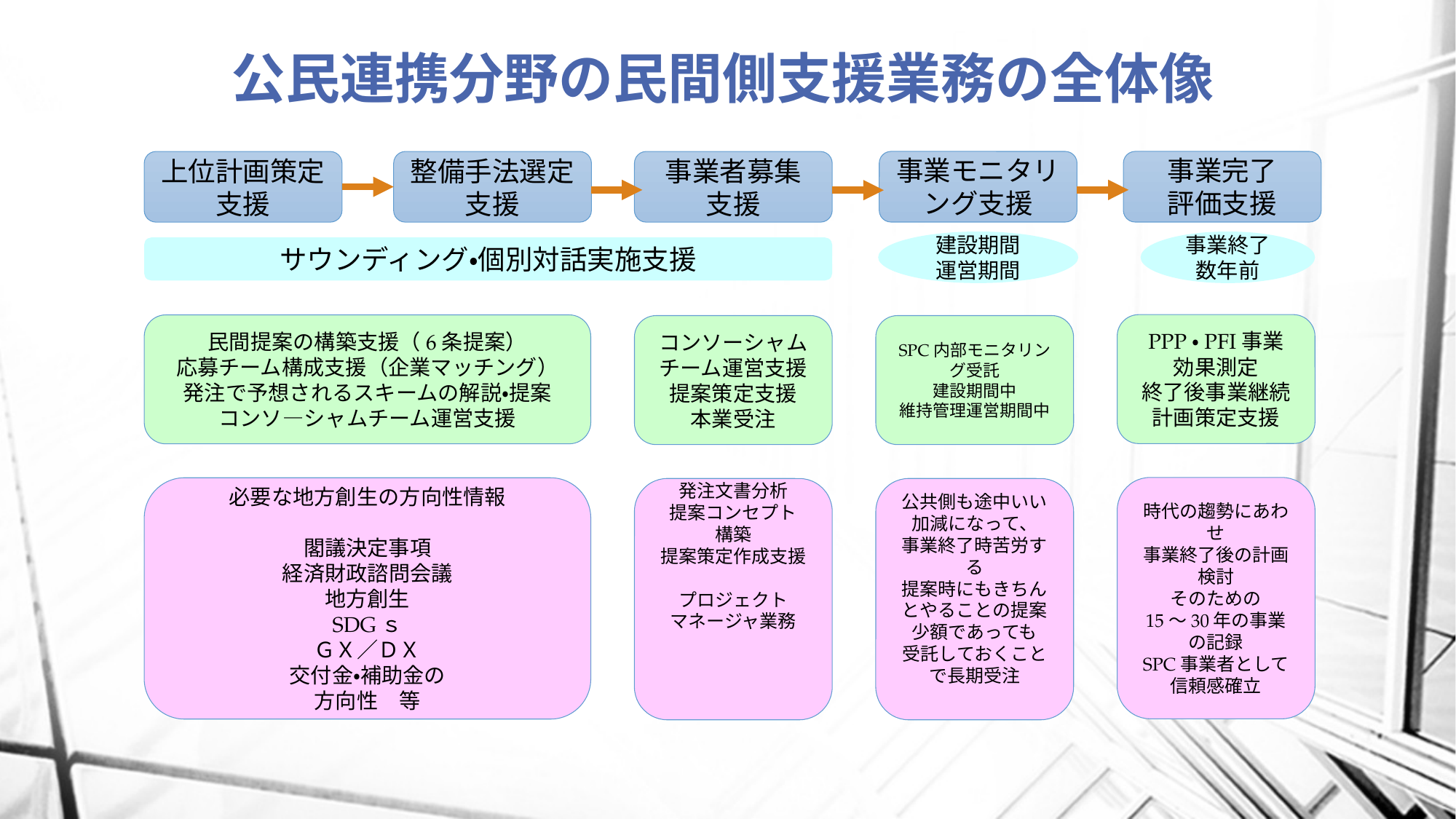

# 公民連携分野の民間側支援業務の全体像
事業モニタリング支援
事業完了
評価支援
上位計画策定
支援
整備手法選定支援
事業者募集
支援
建設期間
運営期間
事業終了
数年前
サウンディング・個別対話実施支援
PPP・PFI事業
効果測定
終了後事業継続計画策定支援
民間提案の構築支援（6条提案）
応募チーム構成支援（企業マッチング）
発注で予想されるスキームの解説・提案
コンソ―シャムチーム運営支援
コンソーシャムチーム運営支援
提案策定支援
本業受注
SPC内部モニタリング受託
建設期間中
維持管理運営期間中
時代の趨勢にあわせ
事業終了後の計画検討
そのための
15～30年の事業の記録
SPC事業者として
信頼感確立
必要な地方創生の方向性情報

閣議決定事項
経済財政諮問会議
地方創生
SDGｓ
ＧＸ／ＤＸ
交付金・補助金の
方向性　等
発注文書分析
提案コンセプト
構築
提案策定作成支援

プロジェクト
マネージャ業務

公共側も途中いい加減になって、
事業終了時苦労する
提案時にもきちんとやることの提案
少額であっても
受託しておくことで長期受注